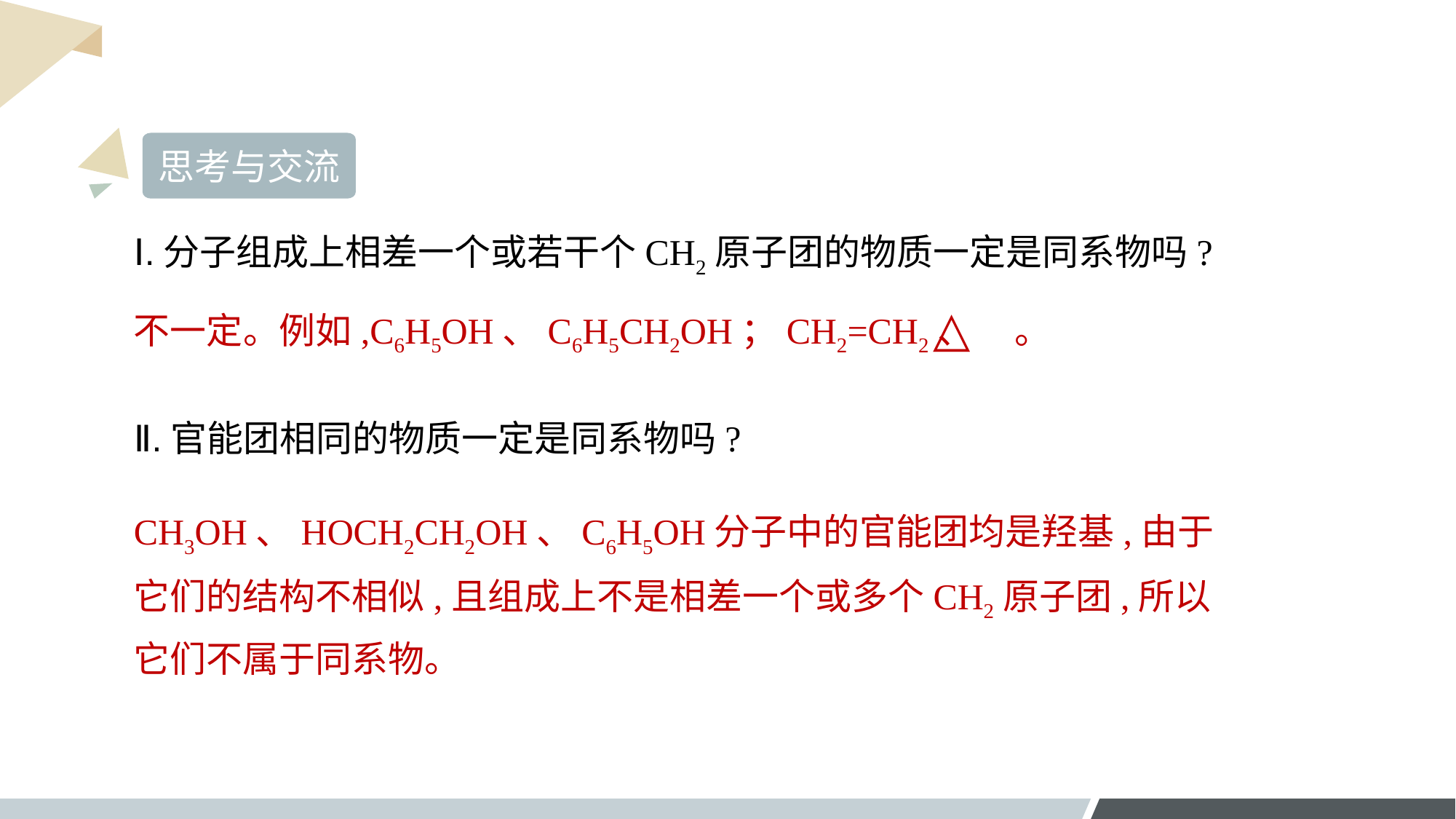

思考与交流

Ⅰ.分子组成上相差一个或若干个CH2原子团的物质一定是同系物吗?
△
不一定。例如,C6H5OH、C6H5CH2OH；CH2=CH2、     。
Ⅱ.官能团相同的物质一定是同系物吗?
CH3OH、HOCH2CH2OH、C6H5OH分子中的官能团均是羟基,由于它们的结构不相似,且组成上不是相差一个或多个CH2原子团,所以它们不属于同系物。